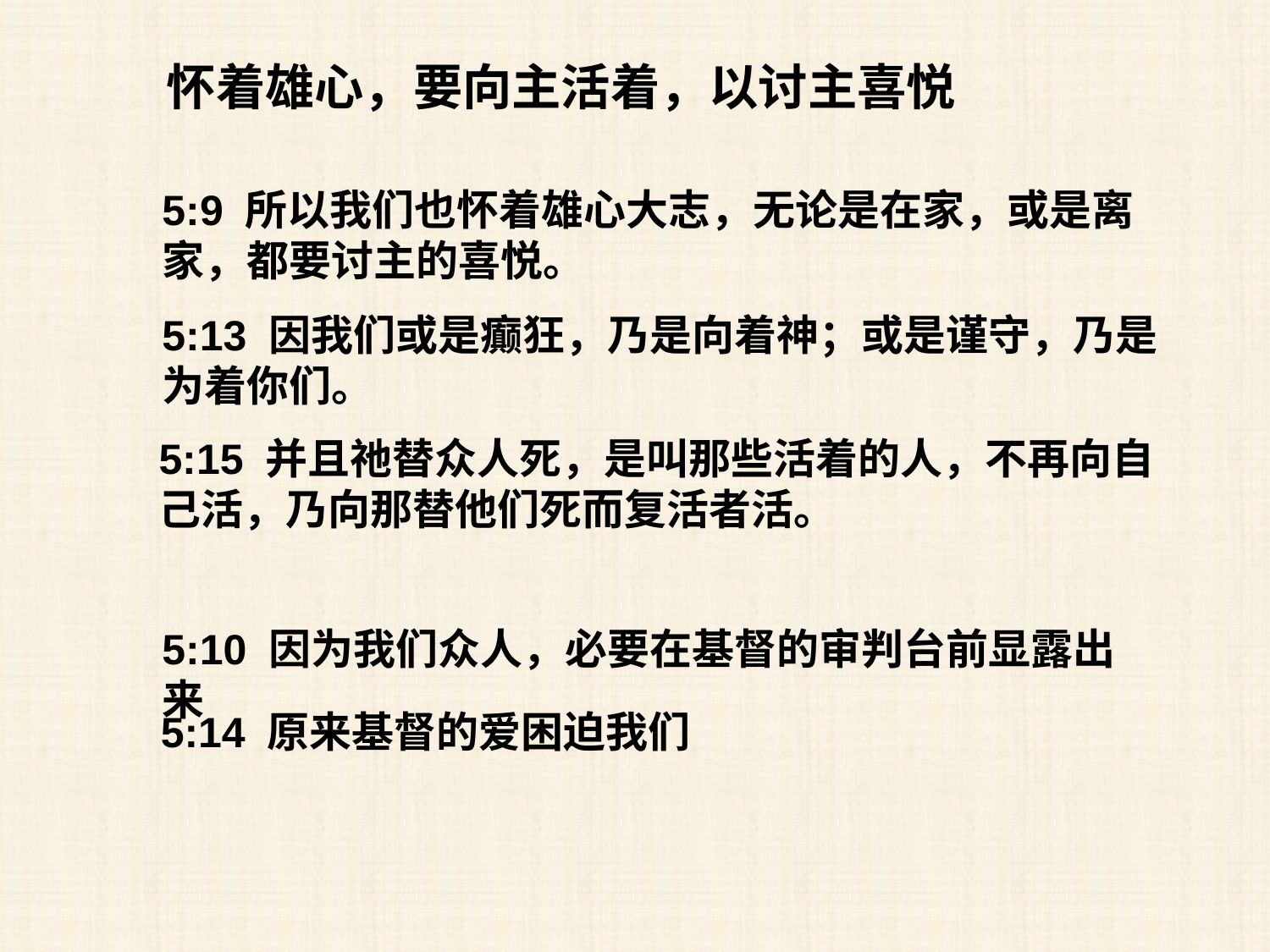

怀着雄心，要向主活着，以讨主喜悦
5:9 所以我们也怀着雄心大志，无论是在家，或是离家，都要讨主的喜悦。
5:13 因我们或是癫狂，乃是向着神；或是谨守，乃是为着你们。
5:15 并且祂替众人死，是叫那些活着的人，不再向自己活，乃向那替他们死而复活者活。
5:10 因为我们众人，必要在基督的审判台前显露出来
5:14 原来基督的爱困迫我们